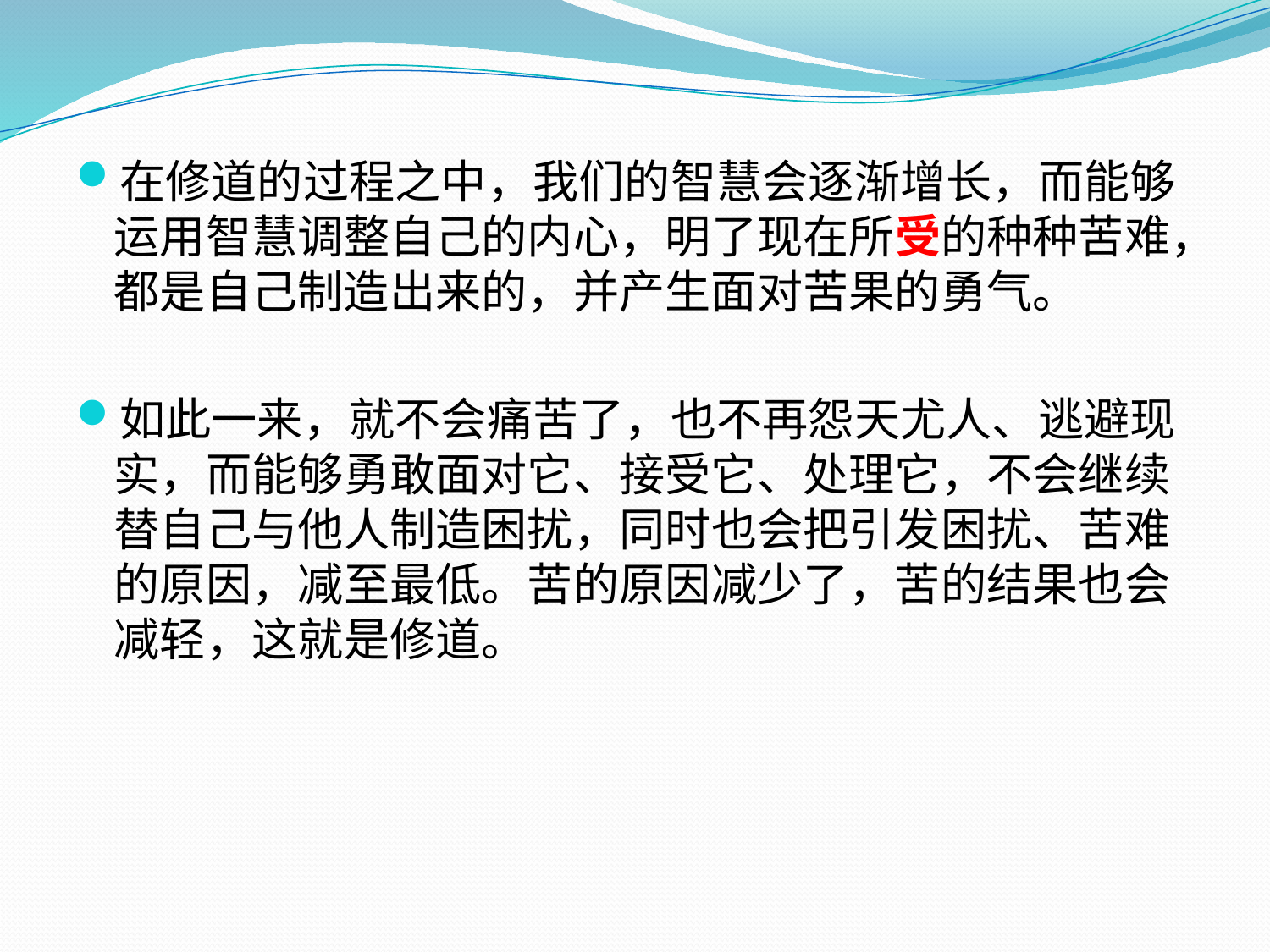

在修道的过程之中，我们的智慧会逐渐增长，而能够运用智慧调整自己的内心，明了现在所受的种种苦难，都是自己制造出来的，并产生面对苦果的勇气。

如此一来，就不会痛苦了，也不再怨天尤人、逃避现实，而能够勇敢面对它、接受它、处理它，不会继续替自己与他人制造困扰，同时也会把引发困扰、苦难的原因，减至最低。苦的原因减少了，苦的结果也会减轻，这就是修道。